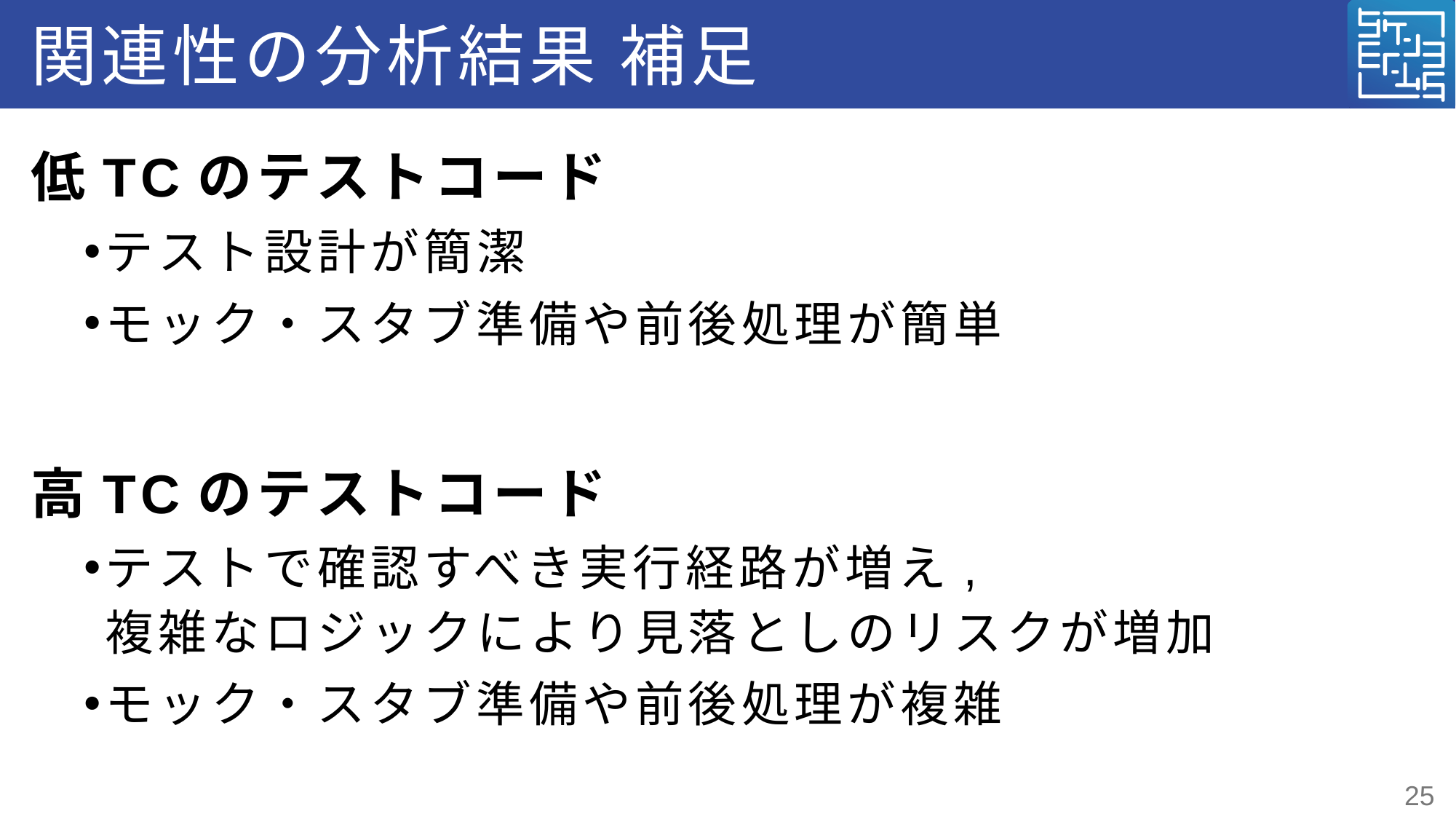

# 関連性の分析結果 補足
低TCのテストコード
テスト設計が簡潔
モック・スタブ準備や前後処理が簡単

高TCのテストコード
テストで確認すべき実行経路が増え,
複雑なロジックにより見落としのリスクが増加
モック・スタブ準備や前後処理が複雑
25